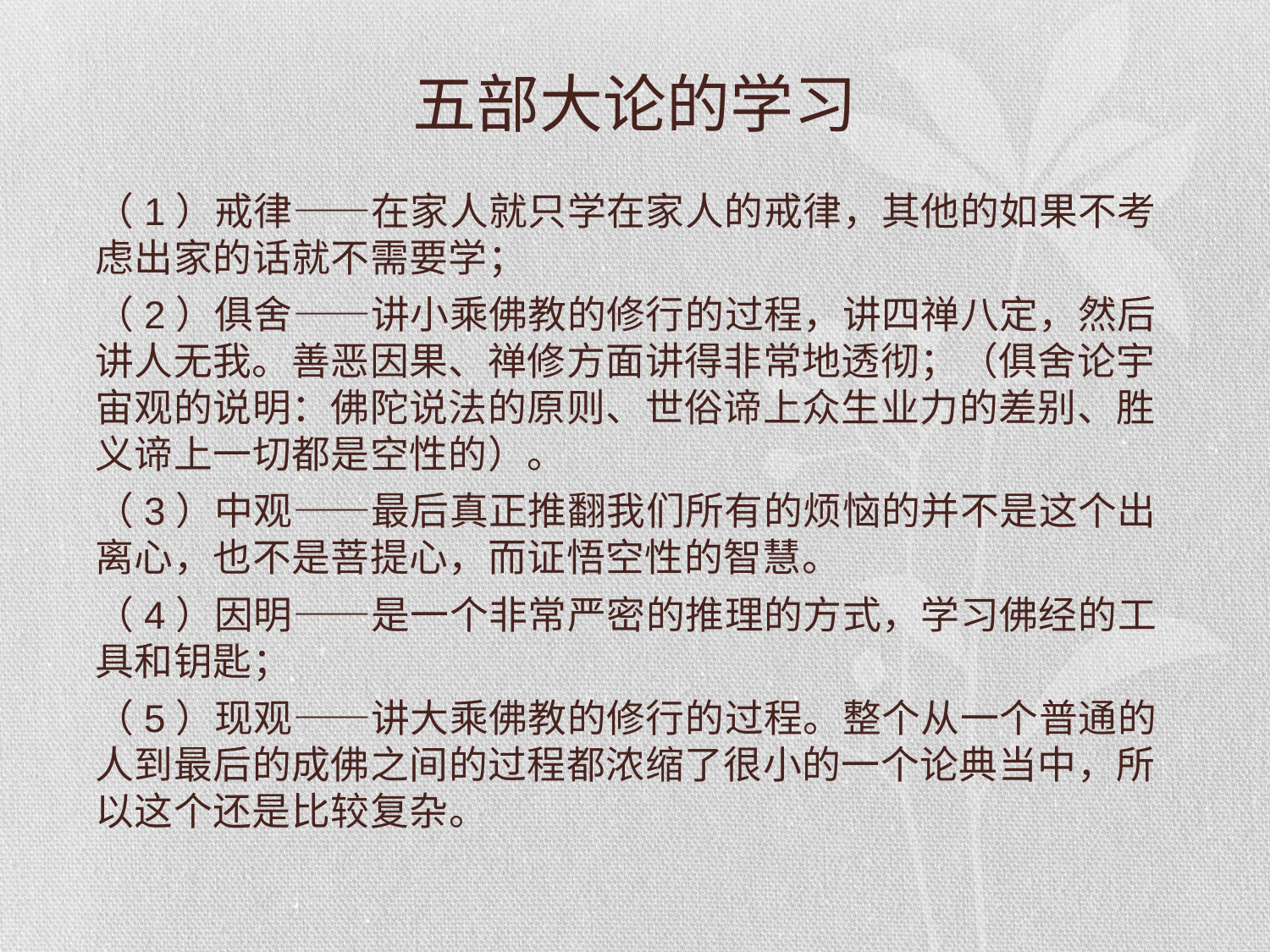

# 五部大论的学习
（1）戒律——在家人就只学在家人的戒律，其他的如果不考虑出家的话就不需要学；
（2）俱舍——讲小乘佛教的修行的过程，讲四禅八定，然后讲人无我。善恶因果、禅修方面讲得非常地透彻；（俱舍论宇宙观的说明：佛陀说法的原则、世俗谛上众生业力的差别、胜义谛上一切都是空性的）。
（3）中观——最后真正推翻我们所有的烦恼的并不是这个出离心，也不是菩提心，而证悟空性的智慧。
（4）因明——是一个非常严密的推理的方式，学习佛经的工具和钥匙；
（5）现观——讲大乘佛教的修行的过程。整个从一个普通的人到最后的成佛之间的过程都浓缩了很小的一个论典当中，所以这个还是比较复杂。